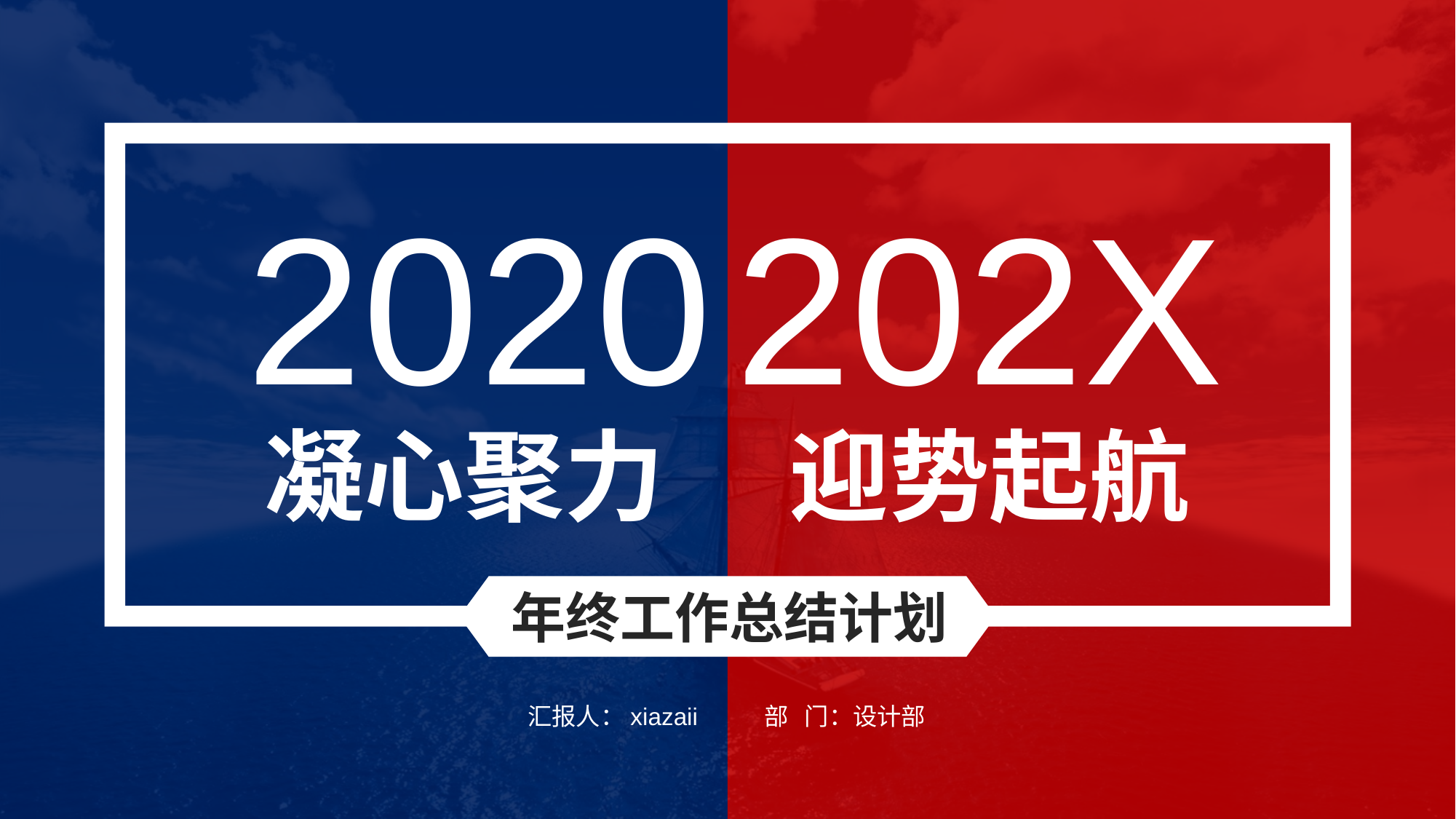

2020
202X
凝心聚力
迎势起航

年终工作总结计划
汇报人：xiazaii
部   门：设计部